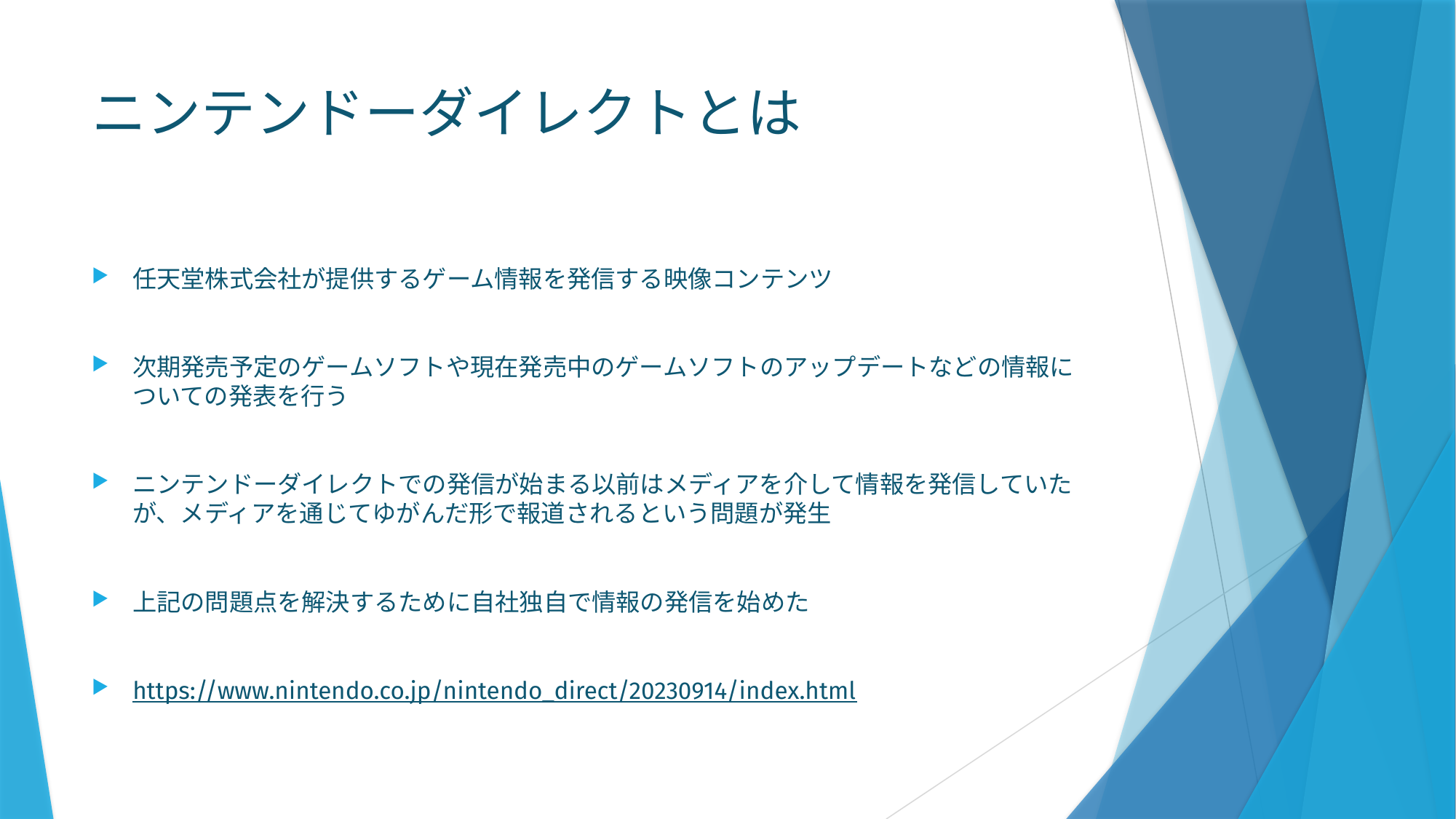

# ニンテンドーダイレクトとは
任天堂株式会社が提供するゲーム情報を発信する映像コンテンツ

次期発売予定のゲームソフトや現在発売中のゲームソフトのアップデートなどの情報についての発表を行う

ニンテンドーダイレクトでの発信が始まる以前はメディアを介して情報を発信していたが、メディアを通じてゆがんだ形で報道されるという問題が発生

上記の問題点を解決するために自社独自で情報の発信を始めた

https://www.nintendo.co.jp/nintendo_direct/20230914/index.html